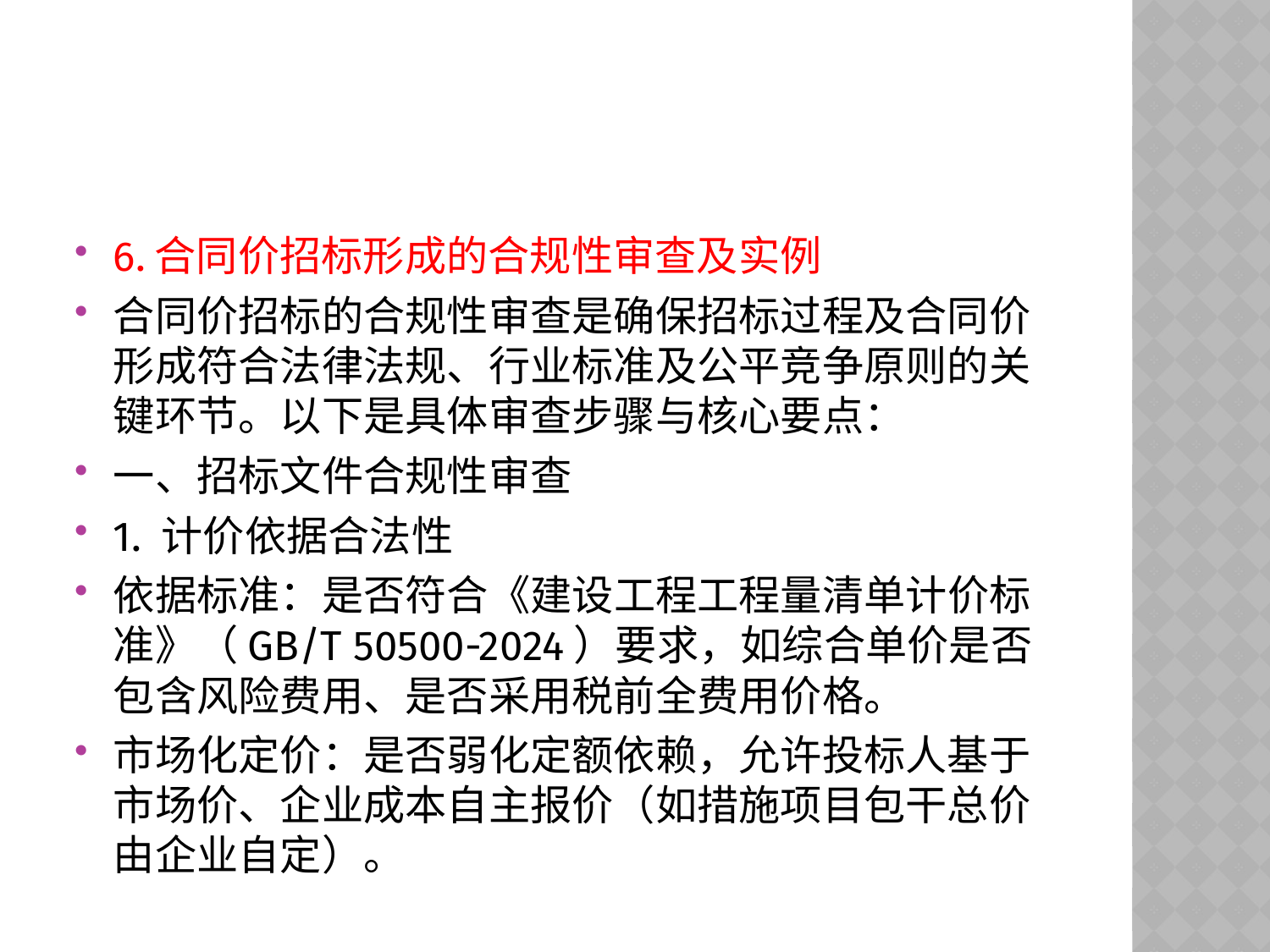

#
6.合同价招标形成的合规性审查及实例
合同价招标的合规性审查是确保招标过程及合同价形成符合法律法规、行业标准及公平竞争原则的关键环节。以下是具体审查步骤与核心要点：
一、招标文件合规性审查
1. 计价依据合法性
依据标准：是否符合《建设工程工程量清单计价标准》（GB/T 50500-2024）要求，如综合单价是否包含风险费用、是否采用税前全费用价格。
市场化定价：是否弱化定额依赖，允许投标人基于市场价、企业成本自主报价（如措施项目包干总价由企业自定）。